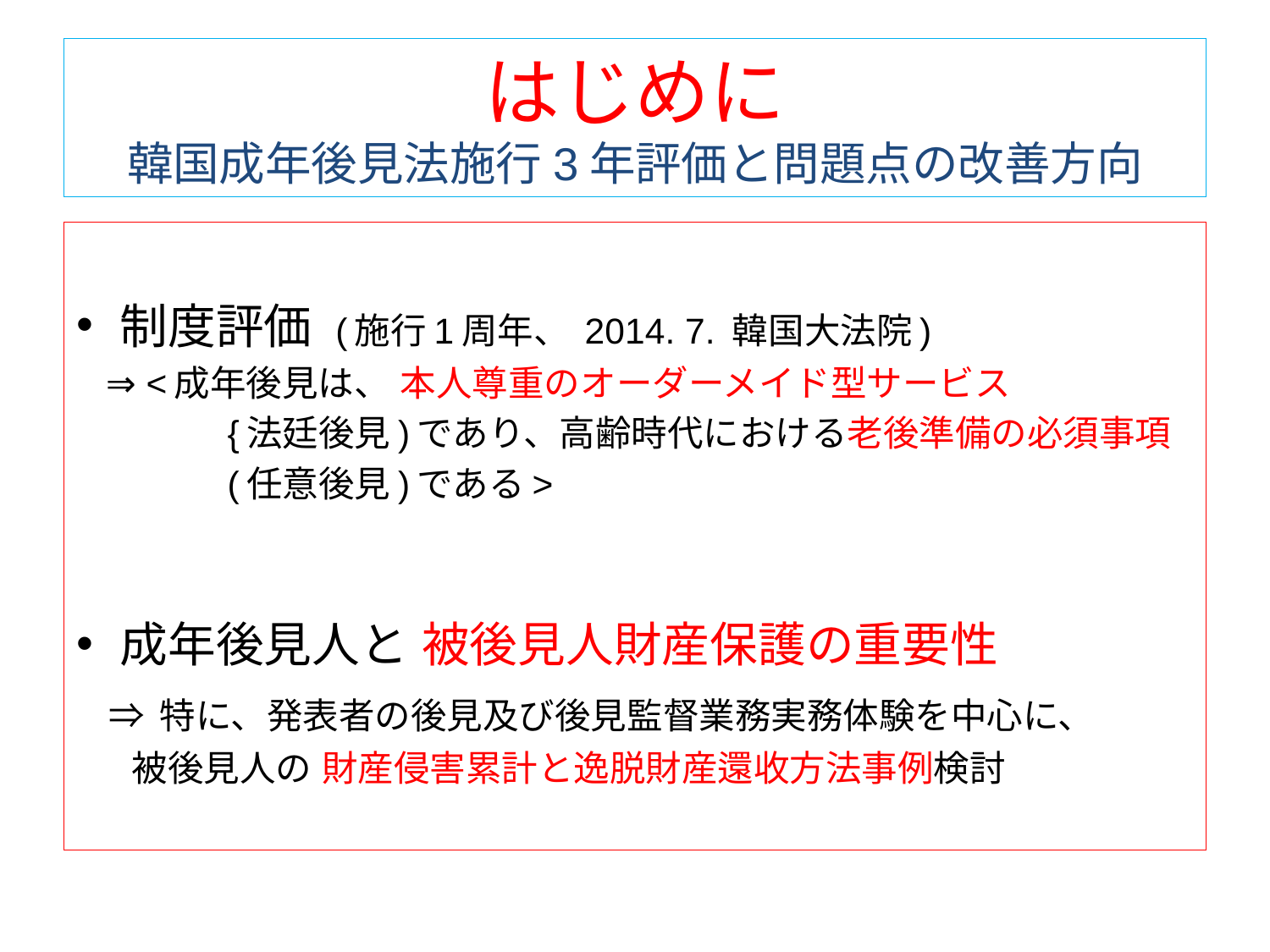

# はじめに 韓国成年後見法施行3年評価と問題点の改善方向

制度評価 (施行1周年、 2014. 7. 韓国大法院)
   ⇒ <成年後見は、 本人尊重のオーダーメイド型サービス
　　　　{法廷後見)であり、高齢時代における老後準備の必須事項
　　　　(任意後見)である>

成年後見人と 被後見人財産保護の重要性
   ⇒ 特に、発表者の後見及び後見監督業務実務体験を中心に、
      被後見人の 財産侵害累計と逸脱財産還收方法事例検討